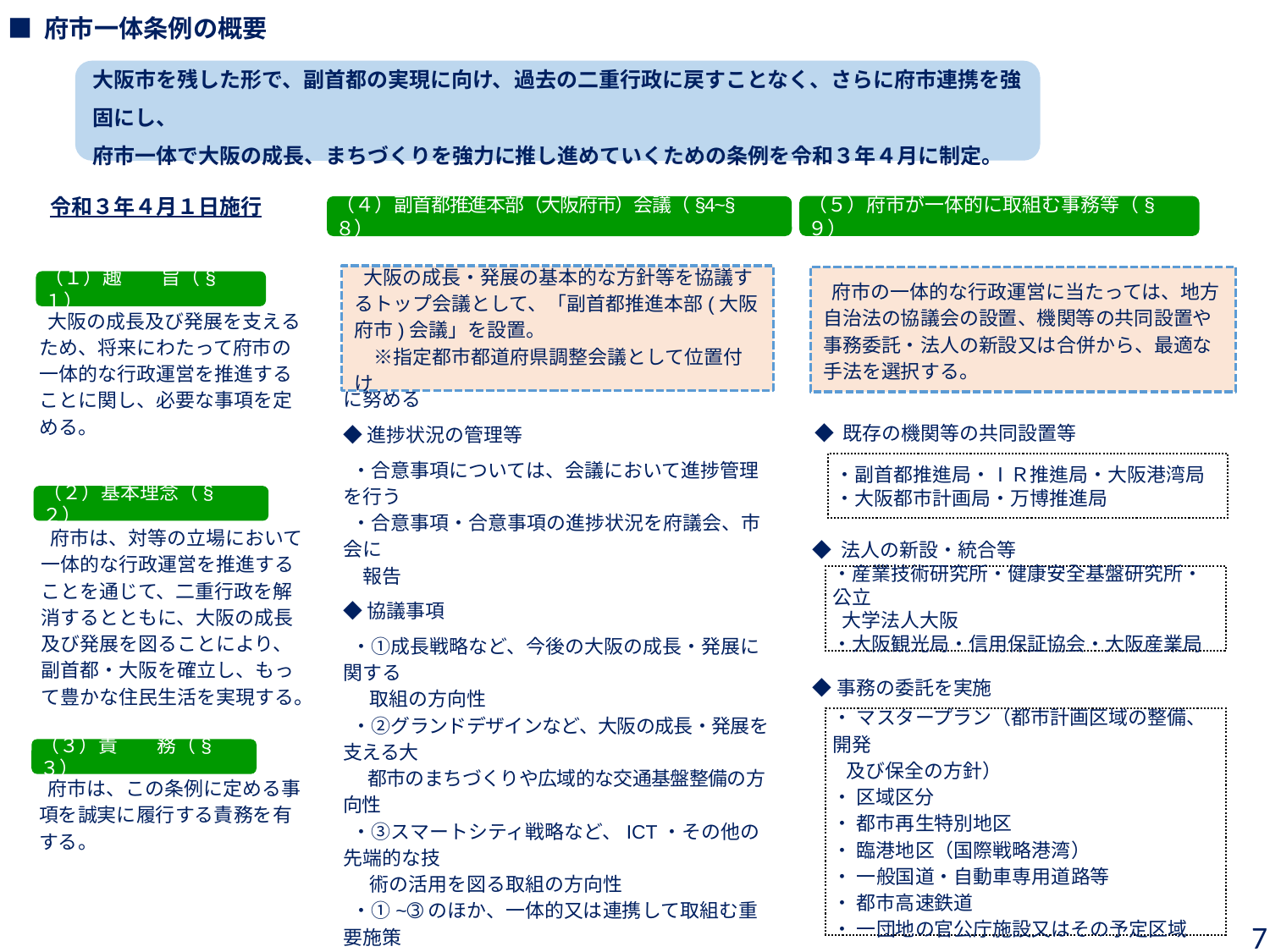

■ 府市一体条例の概要
大阪市を残した形で、副首都の実現に向け、過去の二重行政に戻すことなく、さらに府市連携を強固にし、
府市一体で大阪の成長、まちづくりを強力に推し進めていくための条例を令和３年４月に制定。
令和３年４月１日施行
（５）府市が一体的に取組む事務等（§９）

 府市の一体的な行政運営に当たっては、地方自治法の協議会の設置、機関等の共同設置や事務委託・法人の新設又は合併から、最適な手法を選択する。
◆ 既存の機関等の共同設置等
・副首都推進局・ⅠＲ推進局・大阪港湾局
・大阪都市計画局・万博推進局

◆ 法人の新設・統合等
・産業技術研究所・健康安全基盤研究所・公立
 大学法人大阪
・大阪観光局・信用保証協会・大阪産業局
◆事務の委託を実施
・ マスタープラン（都市計画区域の整備、開発
  及び保全の方針）
・ 区域区分
・ 都市再生特別地区
・ 臨港地区（国際戦略港湾）
・ 一般国道・自動車専用道路等
・ 都市高速鉄道
・ 一団地の官公庁施設又はその予定区域
（４）副首都推進本部（大阪府市）会議（§4~§８）

◆会議の運営

 ・本部長は知事、副本部長は市長
 ・府市が対等の立場において議論を尽くし合意に努める

◆進捗状況の管理等

 ・合意事項については、会議において進捗管理を行う
 ・合意事項・合意事項の進捗状況を府議会、市会に
　報告

◆協議事項

 ・①成長戦略など、今後の大阪の成長・発展に関する
     取組の方向性
 ・②グランドデザインなど、大阪の成長・発展を支える大
     都市のまちづくりや広域的な交通基盤整備の方向性
 ・③スマートシティ戦略など、ICT・その他の先端的な技
     術の活用を図る取組の方向性
 ・➀~➂のほか、一体的又は連携して取組む重要施策
　　 の方針等
 ・上記の方向性等に係る個別事業の府市の役割分担
　や費用負担
 大阪の成長・発展の基本的な方針等を協議するトップ会議として、「副首都推進本部(大阪府市)会議」を設置。
　※指定都市都道府県調整会議として位置付け
（１）趣　　旨（§１）

 大阪の成長及び発展を支えるため、将来にわたって府市の一体的な行政運営を推進することに関し、必要な事項を定める。

%
（２）基本理念（§２）

 府市は、対等の立場において一体的な行政運営を推進することを通じて、二重行政を解消するとともに、大阪の成長及び発展を図ることにより、副首都・大阪を確立し、もって豊かな住民生活を実現する。

（３）責　　務（§３）

 府市は、この条例に定める事項を誠実に履行する責務を有する。
7